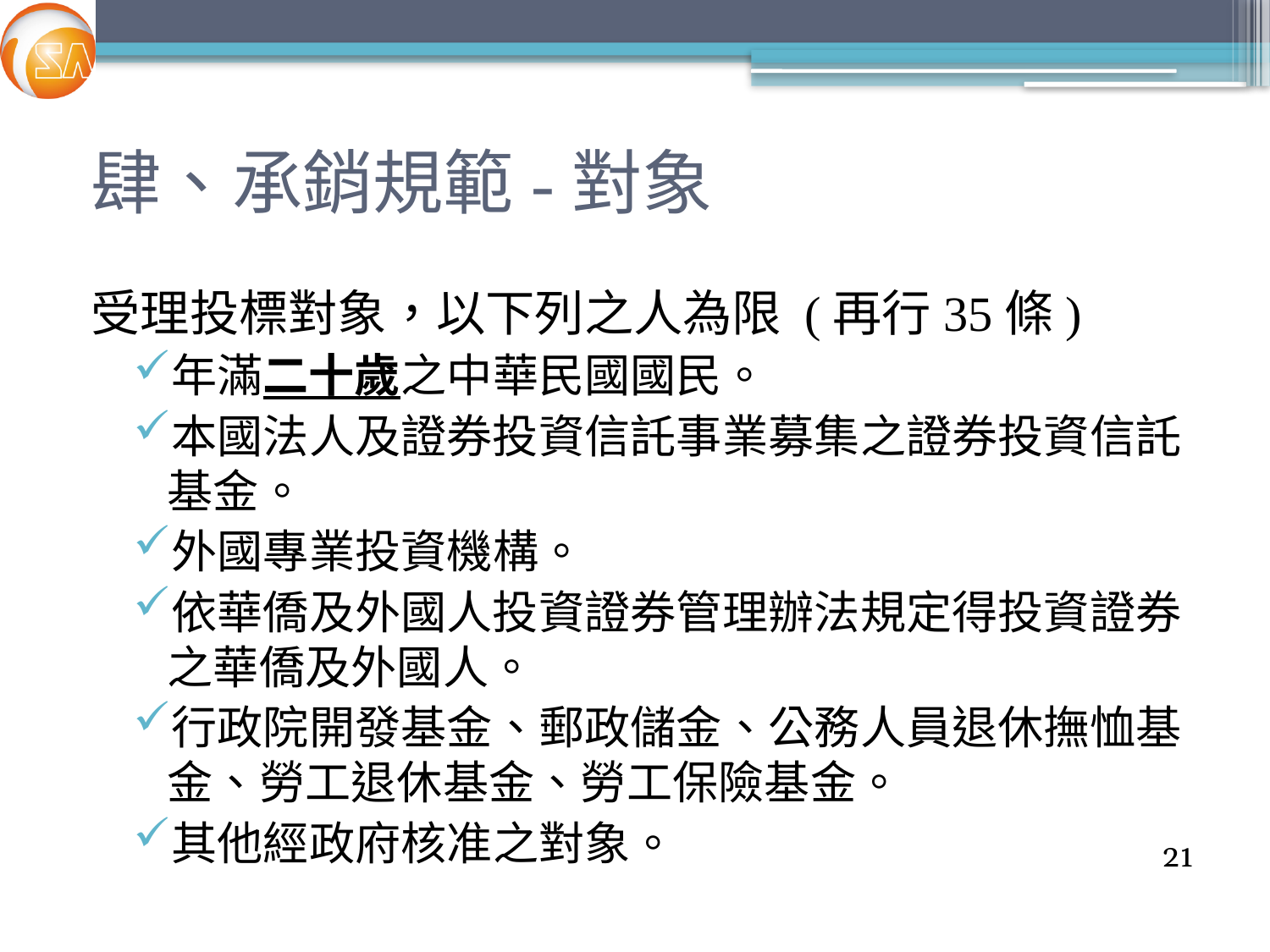

# 肆、承銷規範-對象
受理投標對象，以下列之人為限 (再行35條)
年滿二十歲之中華民國國民。
本國法人及證券投資信託事業募集之證券投資信託基金。
外國專業投資機構。
依華僑及外國人投資證券管理辦法規定得投資證券之華僑及外國人。
行政院開發基金、郵政儲金、公務人員退休撫恤基金、勞工退休基金、勞工保險基金。
其他經政府核准之對象。
21